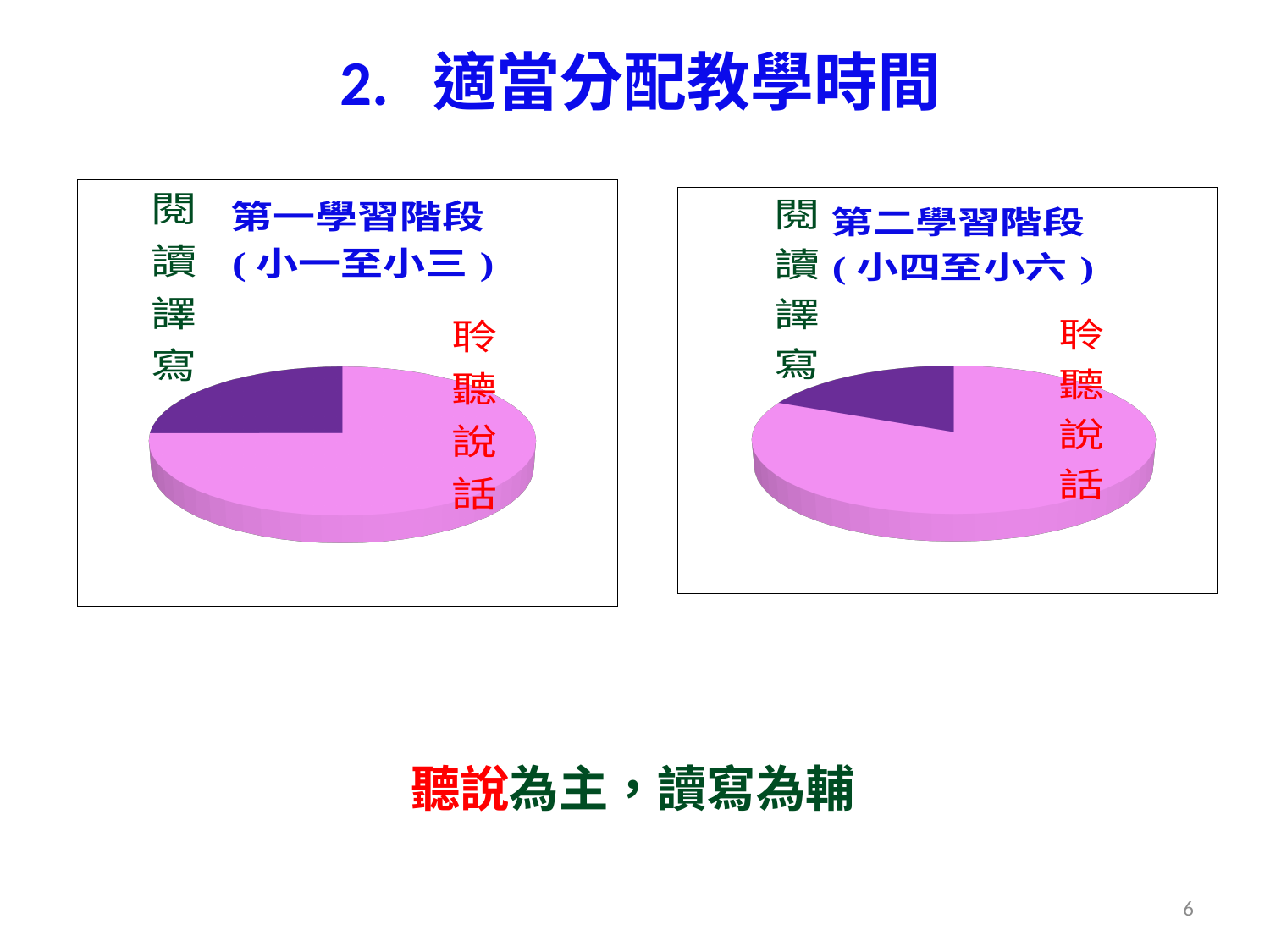

2.  適當分配教學時間

[unsupported chart]

[unsupported chart]

聽說為主，讀寫為輔
6